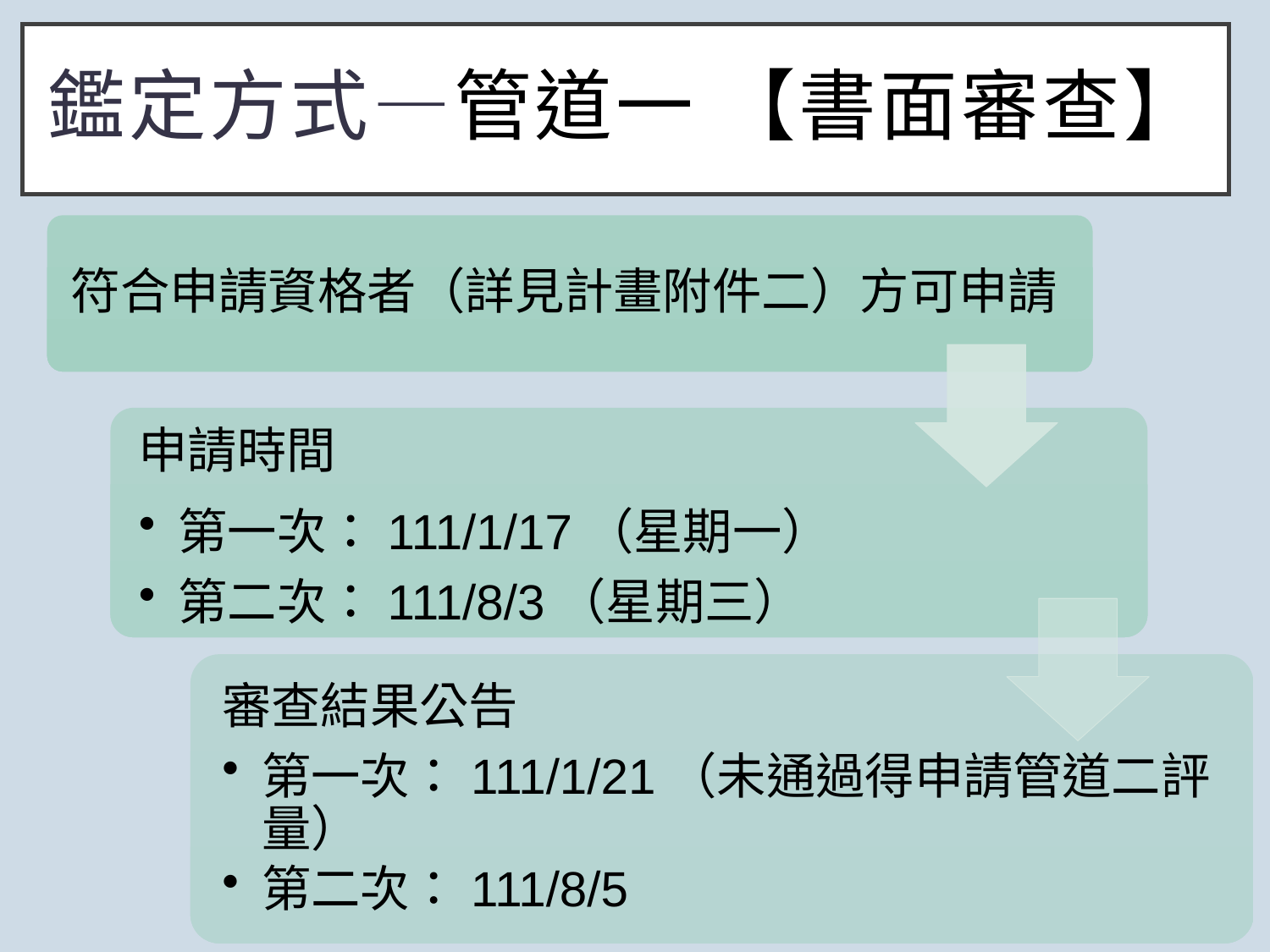

# 鑑定方式—管道一 【書面審查】
符合申請資格者（詳見計畫附件二）方可申請
申請時間
第一次：111/1/17（星期一）
第二次：111/8/3（星期三）
審查結果公告
第一次：111/1/21（未通過得申請管道二評量）
第二次：111/8/5